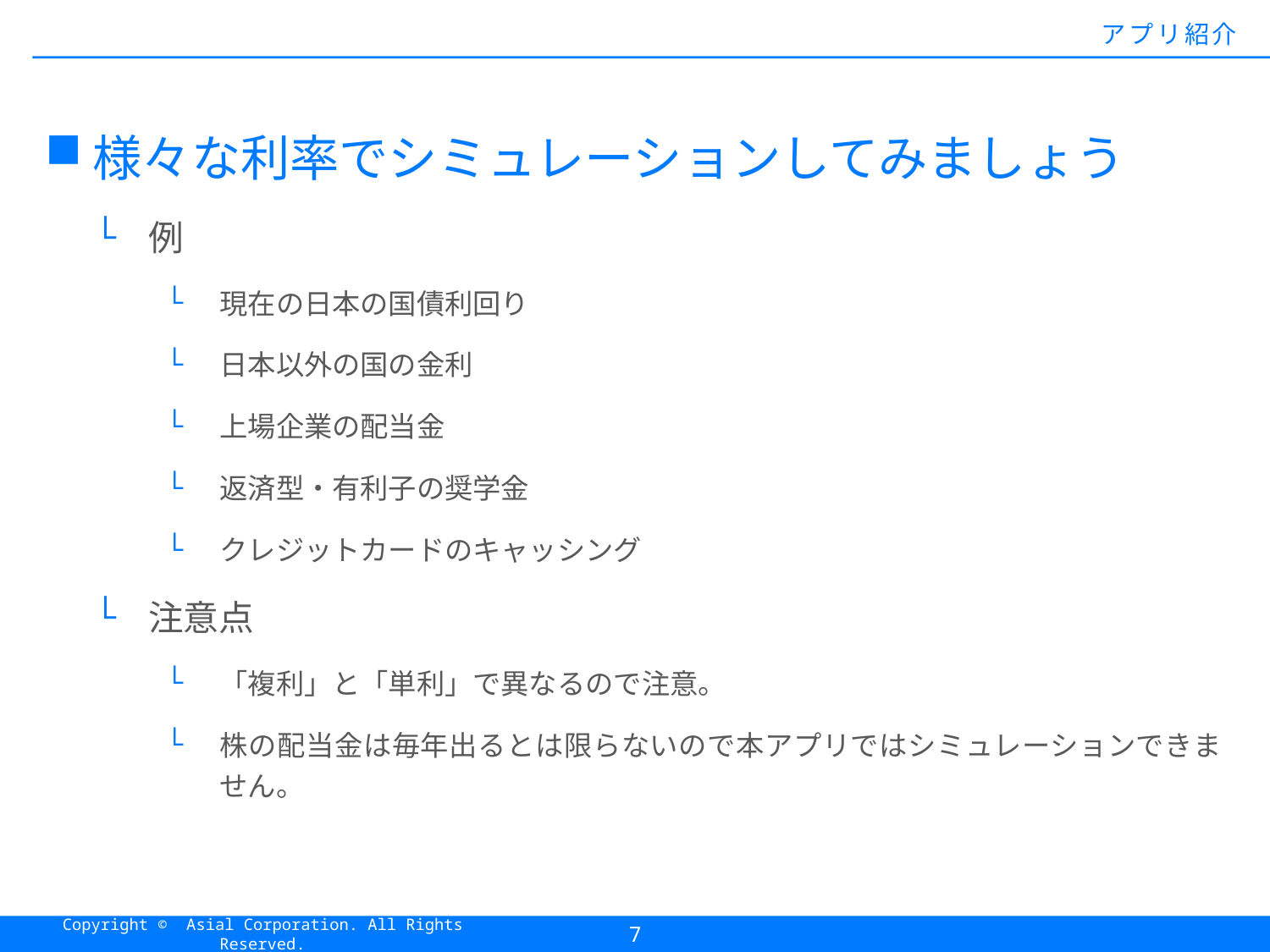

#
アプリ紹介
様々な利率でシミュレーションしてみましょう
例
現在の日本の国債利回り
日本以外の国の金利
上場企業の配当金
返済型・有利子の奨学金
クレジットカードのキャッシング
注意点
「複利」と「単利」で異なるので注意。
株の配当金は毎年出るとは限らないので本アプリではシミュレーションできません。
7